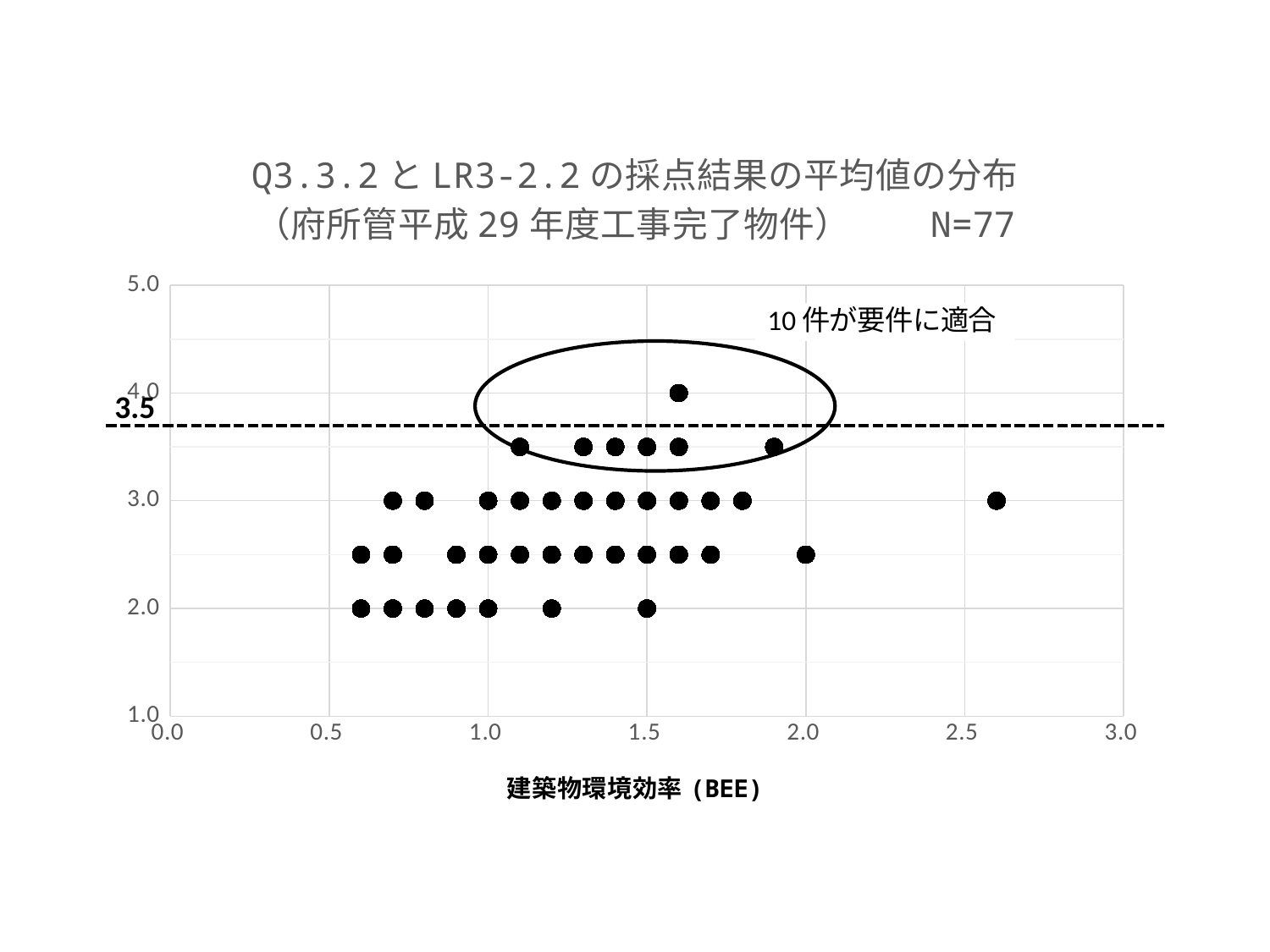

### Chart: Q3.3.2とLR3-2.2の採点結果の平均値の分布
（府所管平成29年度工事完了物件）　　N=77

| Category | Q3 3.2+LR3 2.2 LV |
|---|---|
3.5